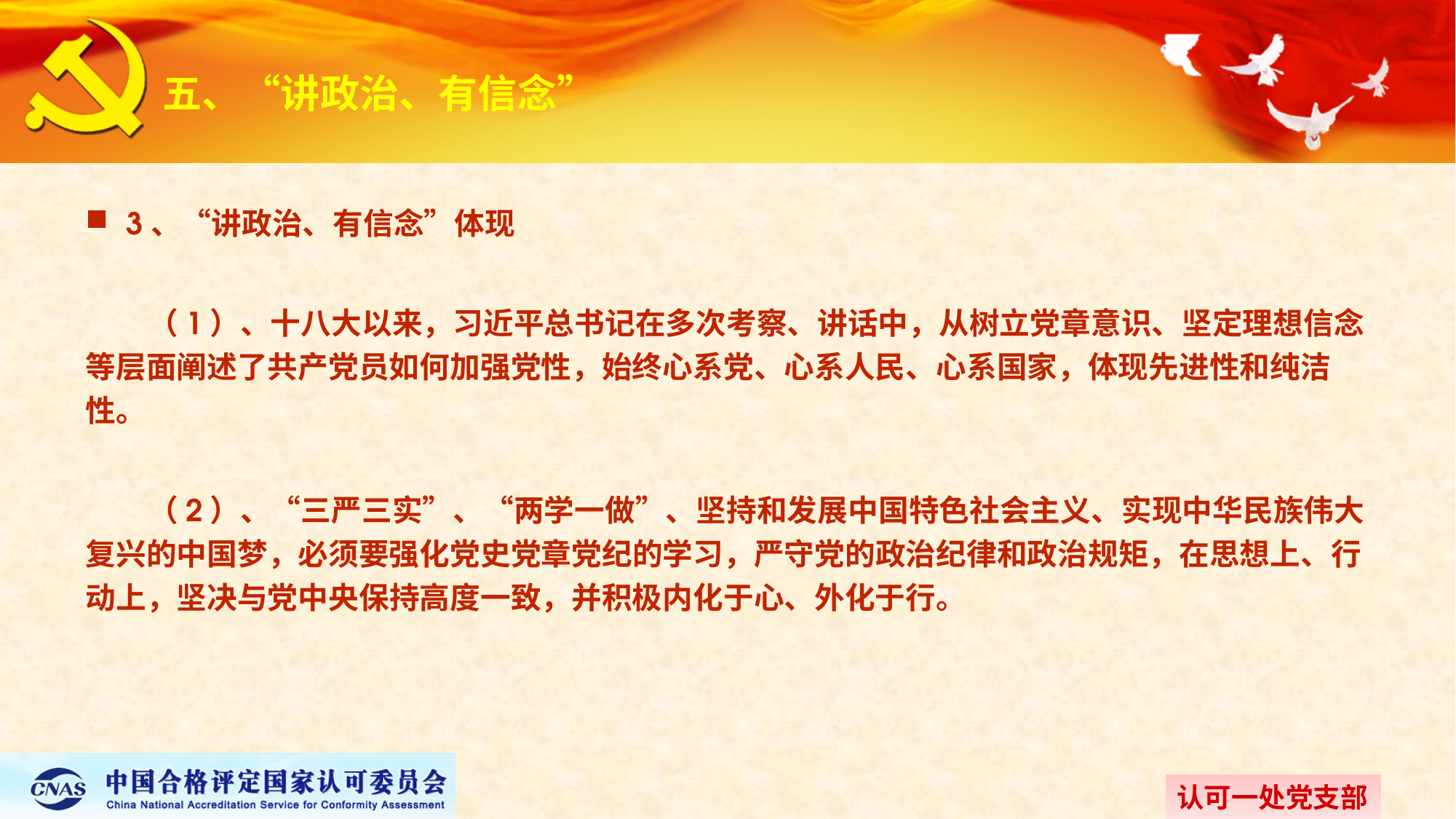

# 五、“讲政治、有信念”
3、“讲政治、有信念”体现

        （1）、十八大以来，习近平总书记在多次考察、讲话中，从树立党章意识、坚定理想信念等层面阐述了共产党员如何加强党性，始终心系党、心系人民、心系国家，体现先进性和纯洁性。

        （2）、“三严三实”、“两学一做”、坚持和发展中国特色社会主义、实现中华民族伟大复兴的中国梦，必须要强化党史党章党纪的学习，严守党的政治纪律和政治规矩，在思想上、行动上，坚决与党中央保持高度一致，并积极内化于心、外化于行。